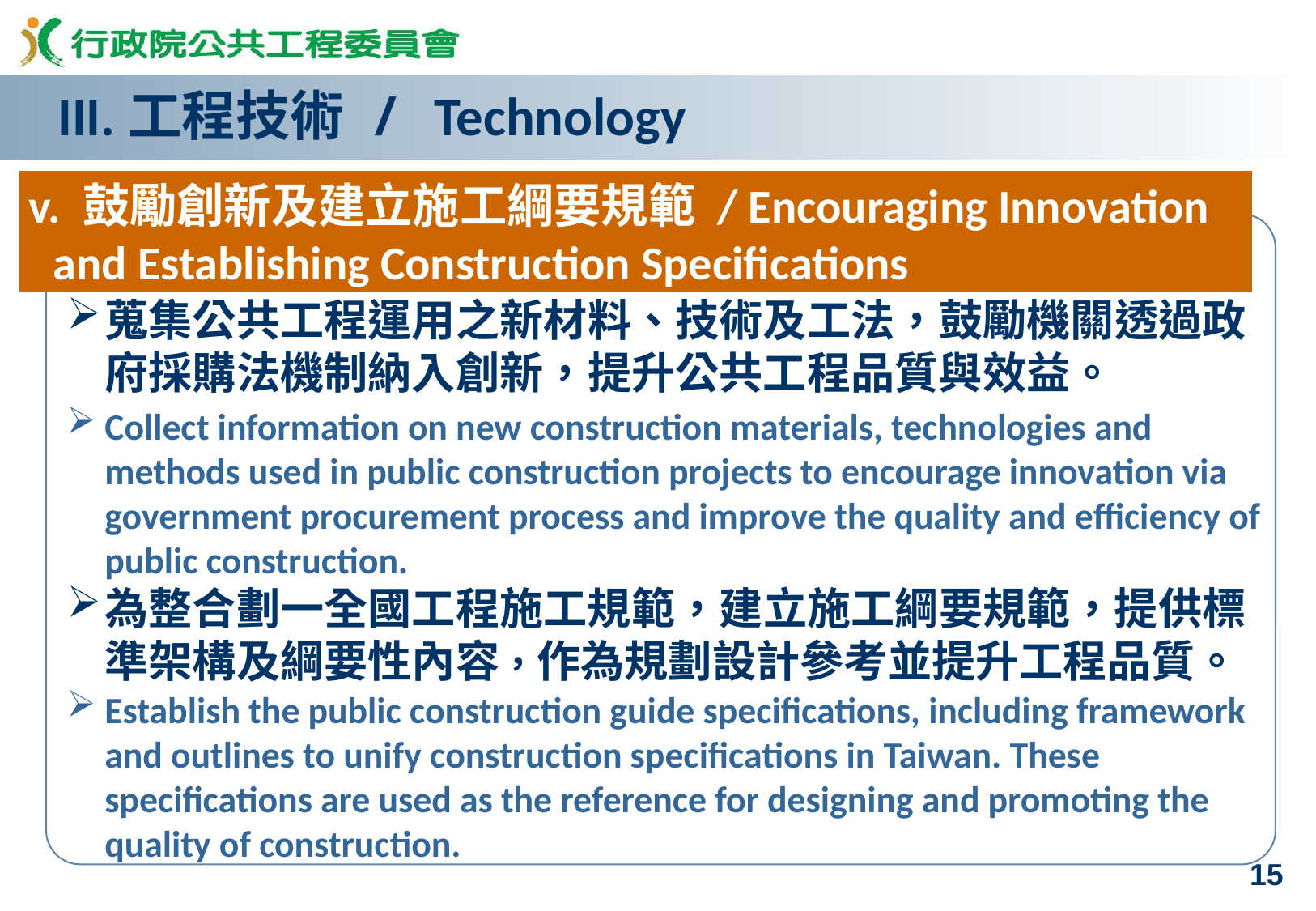

III.工程技術 / Technology
v. 鼓勵創新及建立施工綱要規範 / Encouraging Innovation and Establishing Construction Specifications

蒐集公共工程運用之新材料、技術及工法，鼓勵機關透過政府採購法機制納入創新，提升公共工程品質與效益。
Collect information on new construction materials, technologies and methods used in public construction projects to encourage innovation via government procurement process and improve the quality and efficiency of public construction.
為整合劃一全國工程施工規範，建立施工綱要規範，提供標準架構及綱要性內容，作為規劃設計參考並提升工程品質。
Establish the public construction guide specifications, including framework and outlines to unify construction specifications in Taiwan. These specifications are used as the reference for designing and promoting the quality of construction.